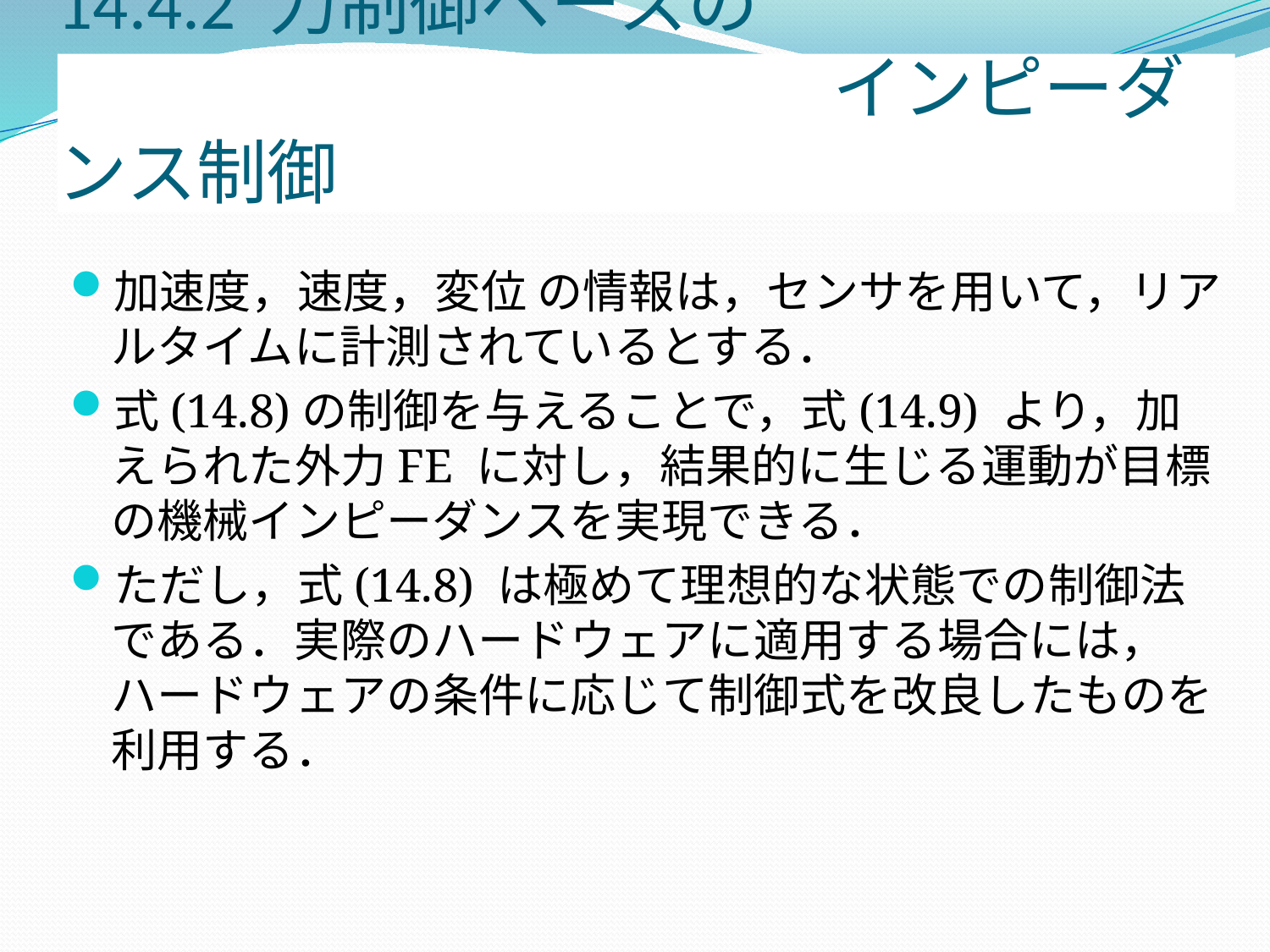

# 14.4.2 力制御ベースの 　　　　　　　　　　　インピーダンス制御
加速度，速度，変位 の情報は，センサを用いて，リアルタイムに計測されているとする．
式(14.8)の制御を与えることで，式(14.9) より，加えられた外力FE に対し，結果的に生じる運動が目標の機械インピーダンスを実現できる．
ただし，式(14.8) は極めて理想的な状態での制御法である．実際のハードウェアに適用する場合には，ハードウェアの条件に応じて制御式を改良したものを利用する．